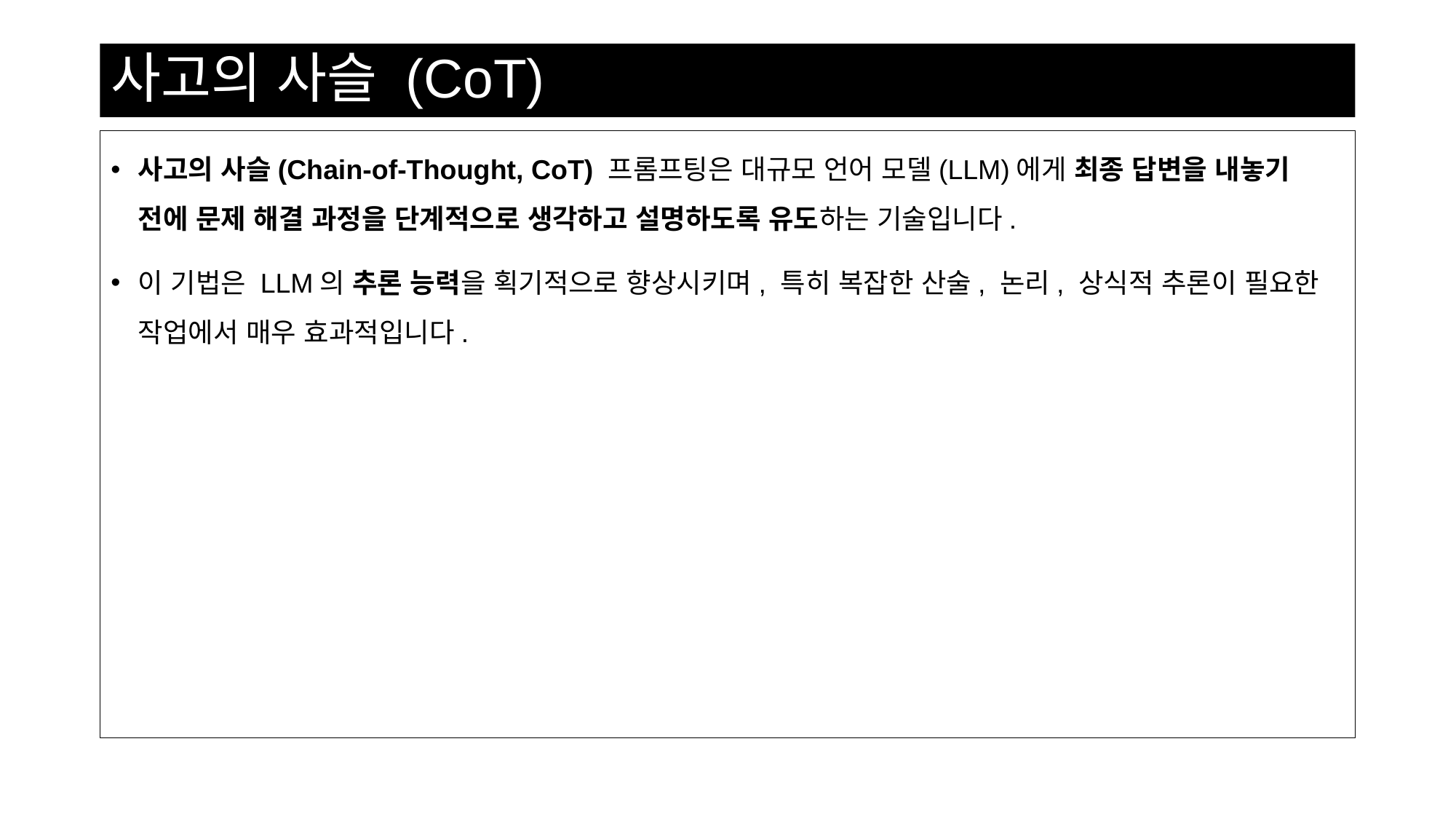

# 사고의 사슬 (CoT)
사고의 사슬(Chain-of-Thought, CoT) 프롬프팅은 대규모 언어 모델(LLM)에게 최종 답변을 내놓기 전에 문제 해결 과정을 단계적으로 생각하고 설명하도록 유도하는 기술입니다.
이 기법은 LLM의 추론 능력을 획기적으로 향상시키며, 특히 복잡한 산술, 논리, 상식적 추론이 필요한 작업에서 매우 효과적입니다.